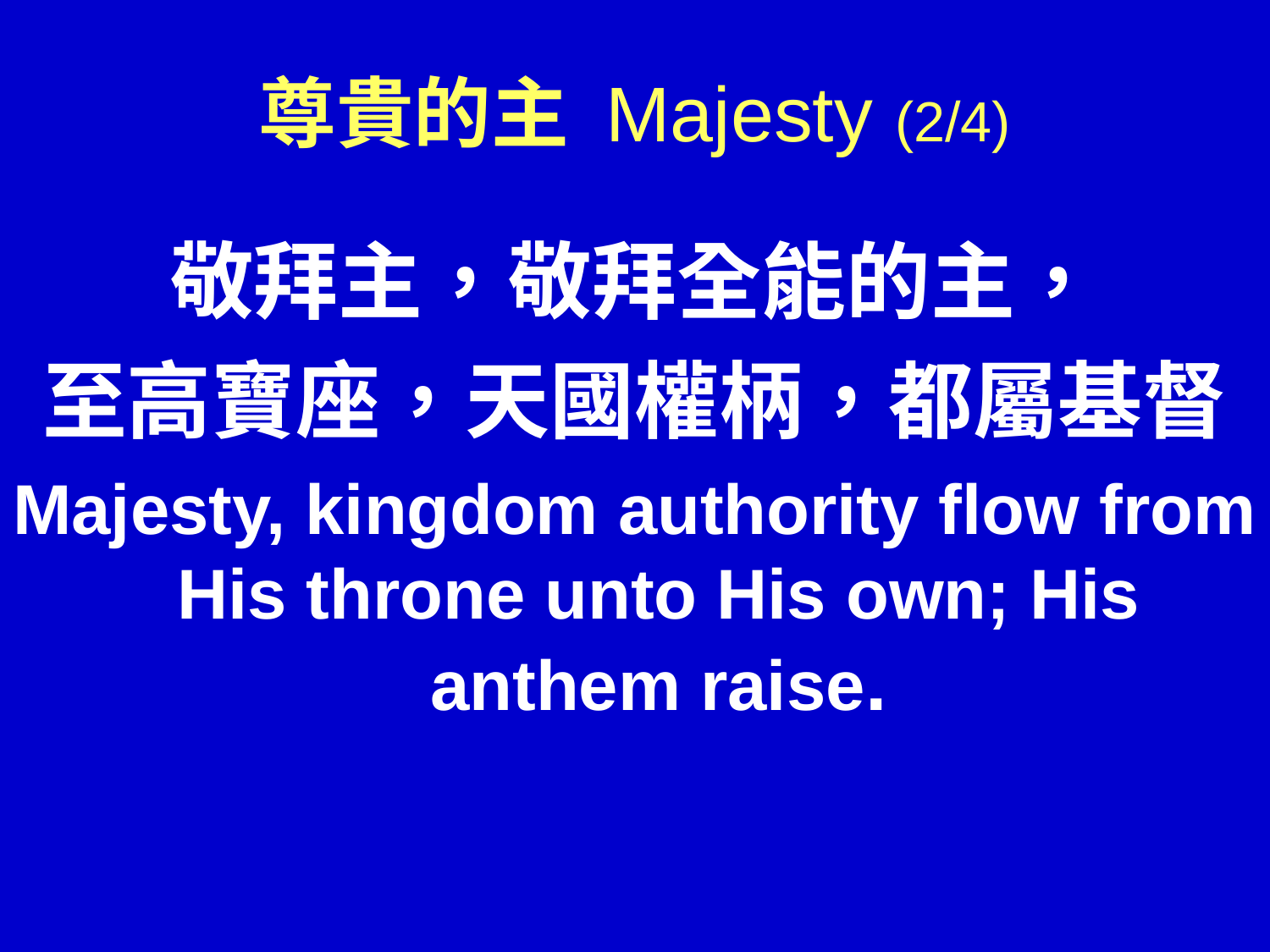

# 尊貴的主 Majesty (2/4)
敬拜主，敬拜全能的主，
至高寶座，天國權柄，都屬基督
Majesty, kingdom authority flow from His throne unto His own; His anthem raise.